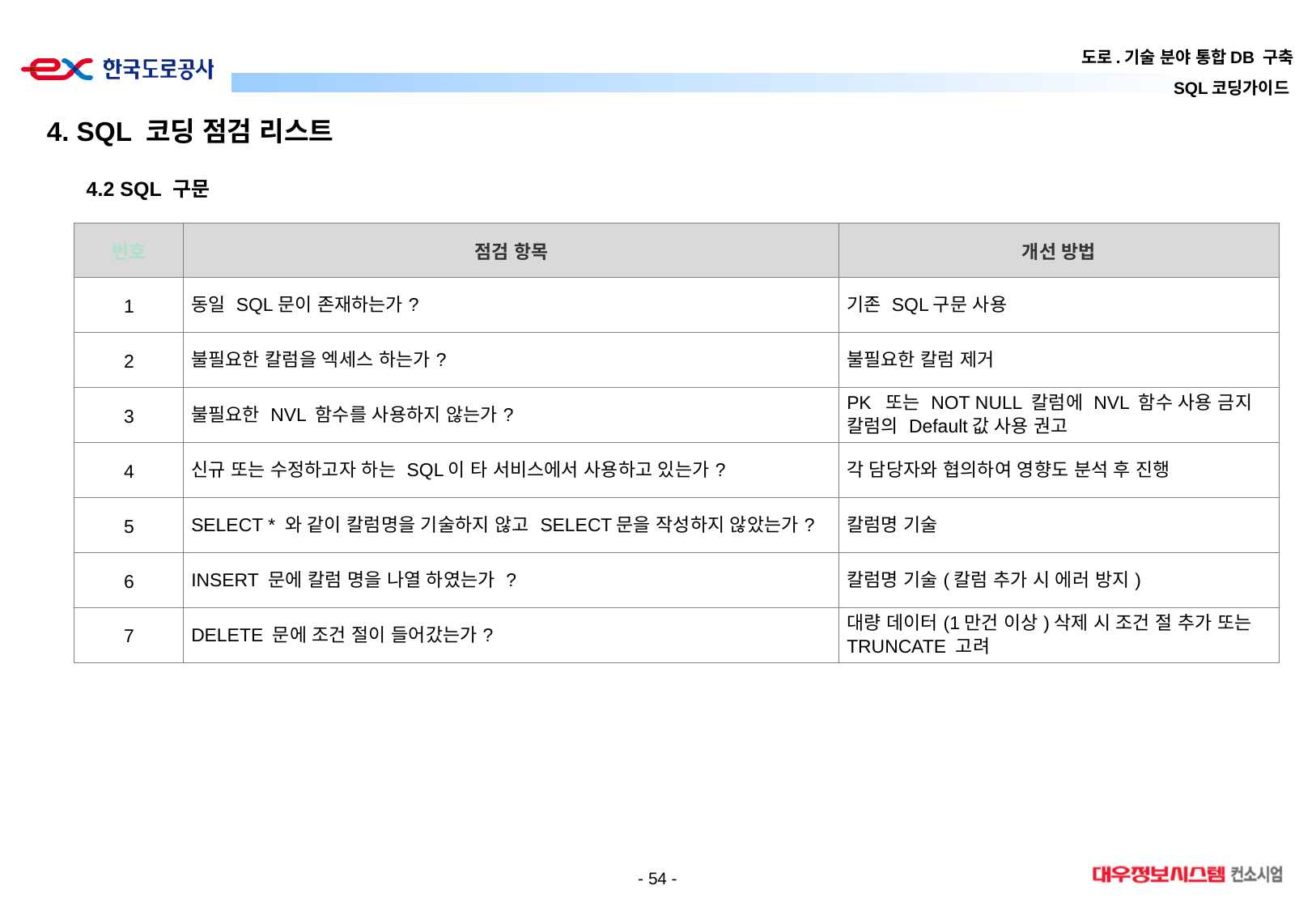

4. SQL 코딩 점검 리스트
4.2 SQL 구문
| 번호 | 점검 항목 | 개선 방법 |
| --- | --- | --- |
| 1 | 동일 SQL문이 존재하는가? | 기존 SQL구문 사용 |
| 2 | 불필요한 칼럼을 엑세스 하는가? | 불필요한 칼럼 제거 |
| 3 | 불필요한 NVL 함수를 사용하지 않는가? | PK 또는 NOT NULL 칼럼에 NVL 함수 사용 금지 칼럼의 Default값 사용 권고 |
| 4 | 신규 또는 수정하고자 하는 SQL이 타 서비스에서 사용하고 있는가? | 각 담당자와 협의하여 영향도 분석 후 진행 |
| 5 | SELECT \* 와 같이 칼럼명을 기술하지 않고 SELECT문을 작성하지 않았는가? | 칼럼명 기술 |
| 6 | INSERT 문에 칼럼 명을 나열 하였는가 ? | 칼럼명 기술(칼럼 추가 시 에러 방지) |
| 7 | DELETE 문에 조건 절이 들어갔는가? | 대량 데이터(1만건 이상)삭제 시 조건 절 추가 또는 TRUNCATE 고려 |